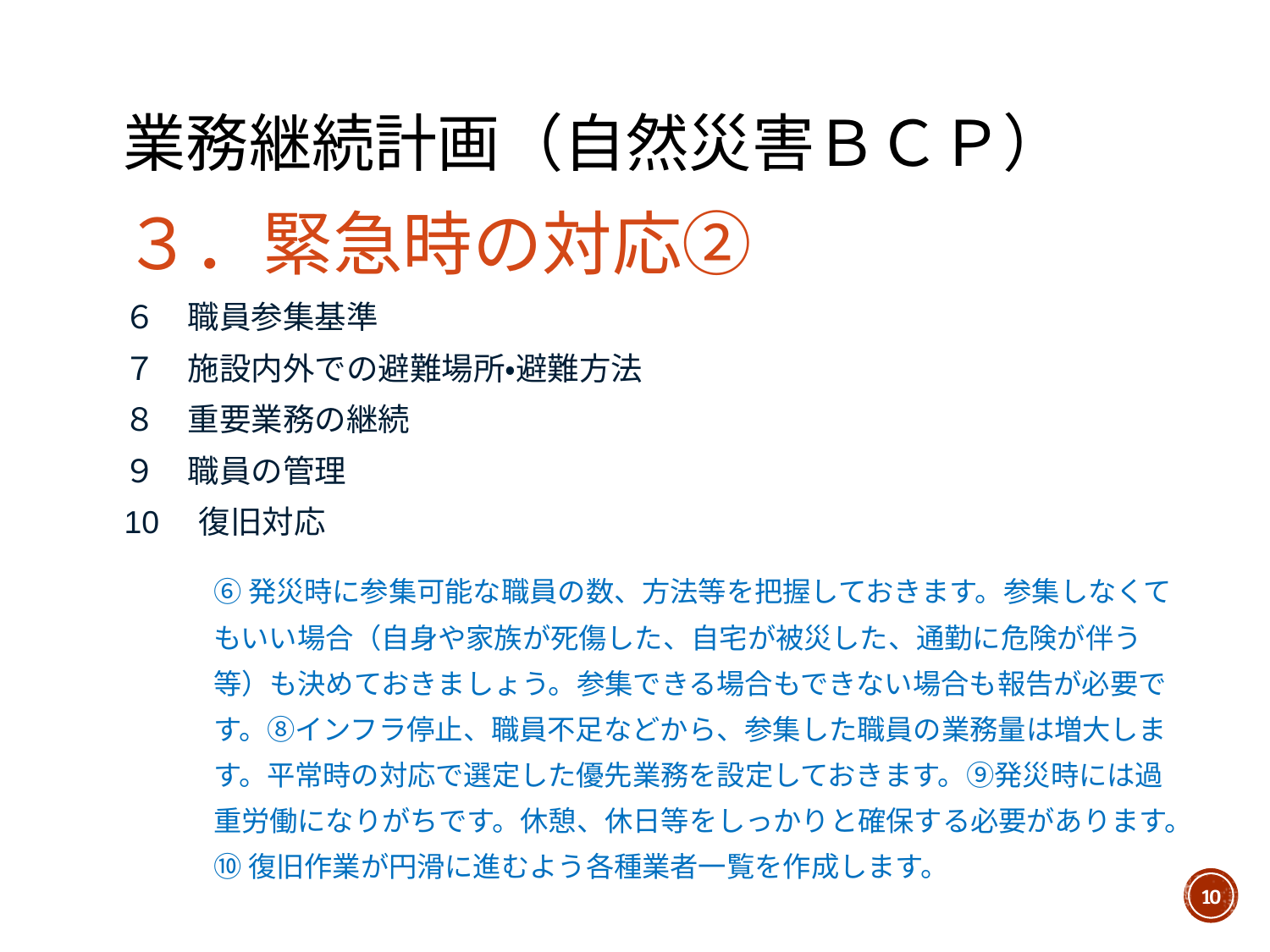

# 業務継続計画（自然災害ＢＣＰ） ３．緊急時の対応②
６　職員参集基準
７　施設内外での避難場所・避難方法
８　重要業務の継続
９　職員の管理
10　復旧対応
⑥発災時に参集可能な職員の数、方法等を把握しておきます。参集しなくてもいい場合（自身や家族が死傷した、自宅が被災した、通勤に危険が伴う等）も決めておきましょう。参集できる場合もできない場合も報告が必要です。⑧インフラ停止、職員不足などから、参集した職員の業務量は増大します。平常時の対応で選定した優先業務を設定しておきます。⑨発災時には過重労働になりがちです。休憩、休日等をしっかりと確保する必要があります。
⑩復旧作業が円滑に進むよう各種業者一覧を作成します。
10